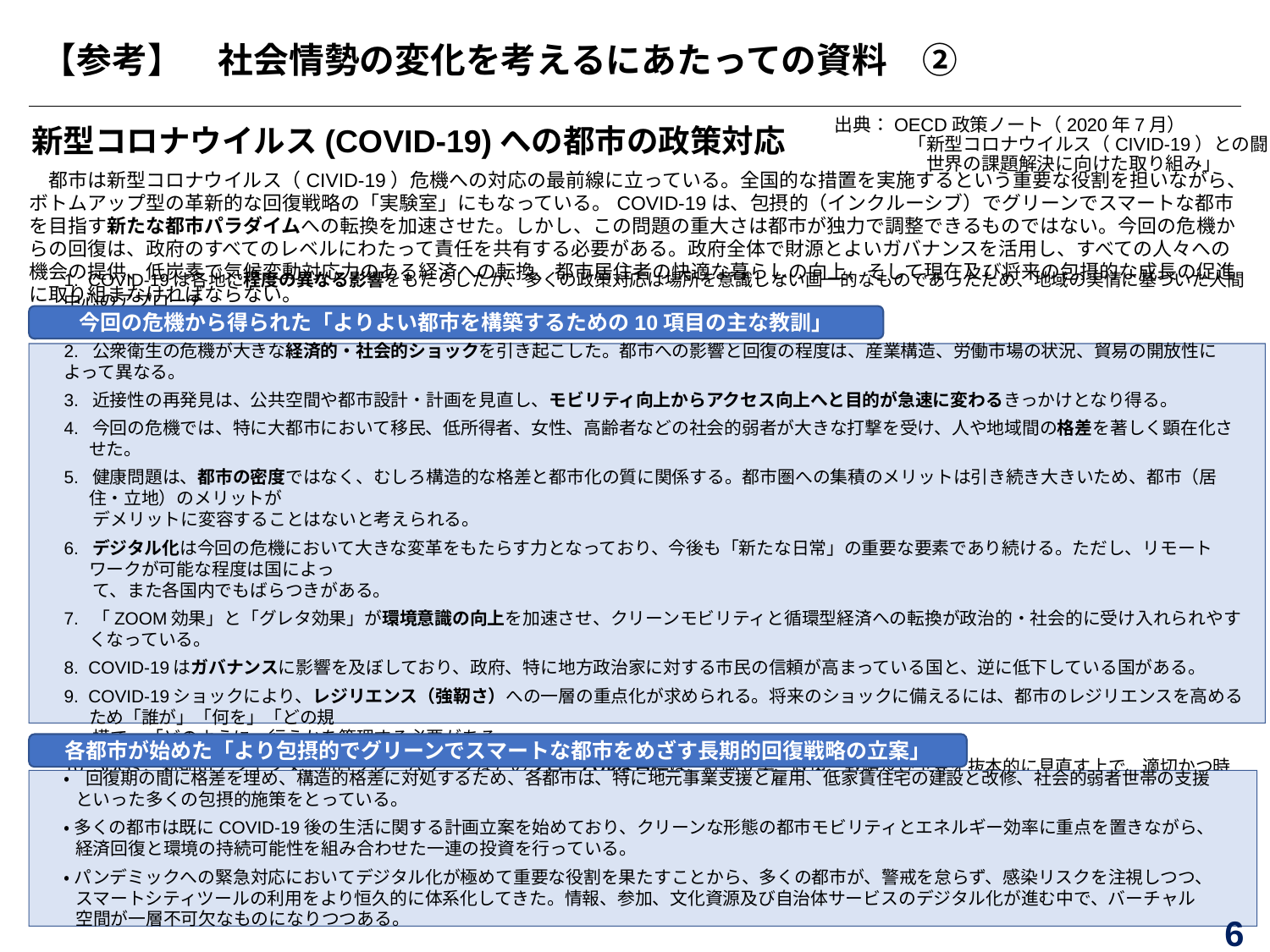

【参考】　社会情勢の変化を考えるにあたっての資料　②
出典：OECD政策ノート（2020年7月）
　　　　「新型コロナウイルス（CIVID-19）との闘い
　　　　　世界の課題解決に向けた取り組み」
新型コロナウイルス(COVID-19)への都市の政策対応
　都市は新型コロナウイルス（CIVID-19）危機への対応の最前線に立っている。全国的な措置を実施するという重要な役割を担いながら、ボトムアップ型の革新的な回復戦略の「実験室」にもなっている。COVID-19は、包摂的（インクルーシブ）でグリーンでスマートな都市を目指す新たな都市パラダイムへの転換を加速させた。しかし、この問題の重大さは都市が独力で調整できるものではない。今回の危機からの回復は、政府のすべてのレベルにわたって責任を共有する必要がある。政府全体で財源とよいガバナンスを活用し、すべての人々への機会の提供、低炭素で気候変動対応力のある経済への転換、都市居住者の快適な暮らしの向上、そして現在及び将来の包摂的な成長の促進に取り組まなければならない。
今回の危機から得られた「よりよい都市を構築するための10項目の主な教訓」
1.  COVID-19は各地に程度の異なる影響をもたらしたが、多くの政策対応は場所を意識しない画一的なものであったため、地域の実情に基づいた人間中心のアプローチ
     の必要性が際立つことになった。
2.  公衆衛生の危機が大きな経済的・社会的ショックを引き起こした。都市への影響と回復の程度は、産業構造、労働市場の状況、貿易の開放性によって異なる。
3.  近接性の再発見は、公共空間や都市設計・計画を見直し、モビリティ向上からアクセス向上へと目的が急速に変わるきっかけとなり得る。
4.  今回の危機では、特に大都市において移民、低所得者、女性、高齢者などの社会的弱者が大きな打撃を受け、人や地域間の格差を著しく顕在化させた。
5.  健康問題は、都市の密度ではなく、むしろ構造的な格差と都市化の質に関係する。都市圏への集積のメリットは引き続き大きいため、都市（居住・立地）のメリットが
 デメリットに変容することはないと考えられる。
6.  デジタル化は今回の危機において大きな変革をもたらす力となっており、今後も「新たな日常」の重要な要素であり続ける。ただし、リモートワークが可能な程度は国によっ
 て、また各国内でもばらつきがある。
7.  「ZOOM効果」と「グレタ効果」が環境意識の向上を加速させ、クリーンモビリティと循環型経済への転換が政治的・社会的に受け入れられやすくなっている。
8.  COVID-19はガバナンスに影響を及ぼしており、政府、特に地方政治家に対する市民の信頼が高まっている国と、逆に低下している国がある。
9.  COVID-19ショックにより、レジリエンス（強靭さ）への一層の重点化が求められる。将来のショックに備えるには、都市のレジリエンスを高めるため「誰が」「何を」「どの規
 模で」「どのように」行うかを管理する必要がある。
10. SDGs、新都市アジェンダ、仙台フレームワークなどのグローバルな目標は、計画立案、政策、戦略及び予算を抜本的に見直す上で、適切かつ時宜に適うものである。
各都市が始めた「より包摂的でグリーンでスマートな都市をめざす長期的回復戦略の立案」
•回復期の間に格差を埋め、構造的格差に対処するため、各都市は、特に地元事業支援と雇用、低家賃住宅の建設と改修、社会的弱者世帯の支援といった多くの包摂的施策をとっている。
•多くの都市は既にCOVID-19後の生活に関する計画立案を始めており、クリーンな形態の都市モビリティとエネルギー効率に重点を置きながら、経済回復と環境の持続可能性を組み合わせた一連の投資を行っている。
•パンデミックへの緊急対応においてデジタル化が極めて重要な役割を果たすことから、多くの都市が、警戒を怠らず、感染リスクを注視しつつ、スマートシティツールの利用をより恒久的に体系化してきた。情報、参加、文化資源及び自治体サービスのデジタル化が進む中で、バーチャル空間が一層不可欠なものになりつつある。
 6